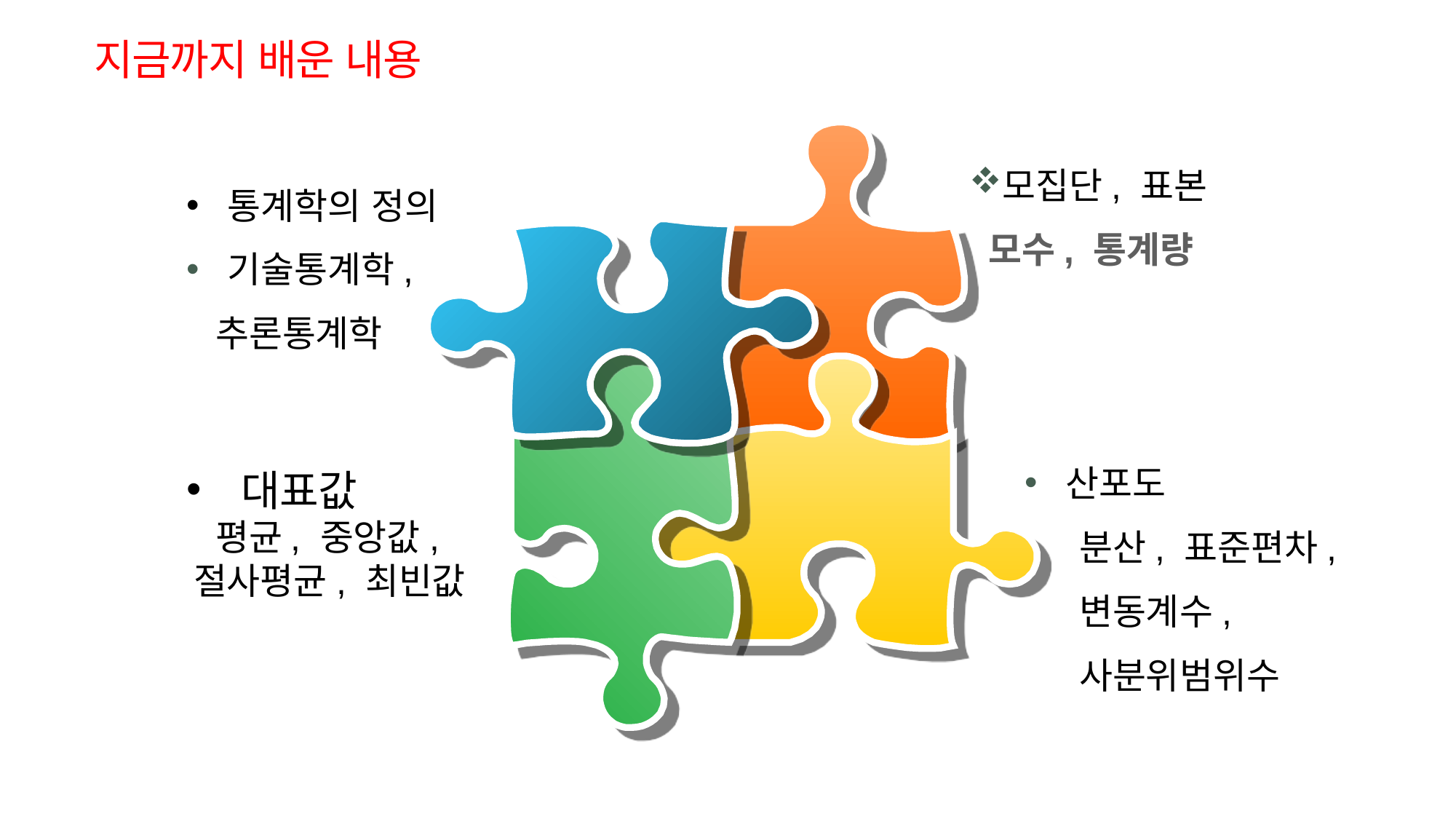

# 지금까지 배운 내용

모집단, 표본
 모수, 통계량
통계학의 정의
기술통계학,
  추론통계학

산포도
분산, 표준편차,
변동계수,
사분위범위수
대표값
  평균, 중앙값,
절사평균, 최빈값